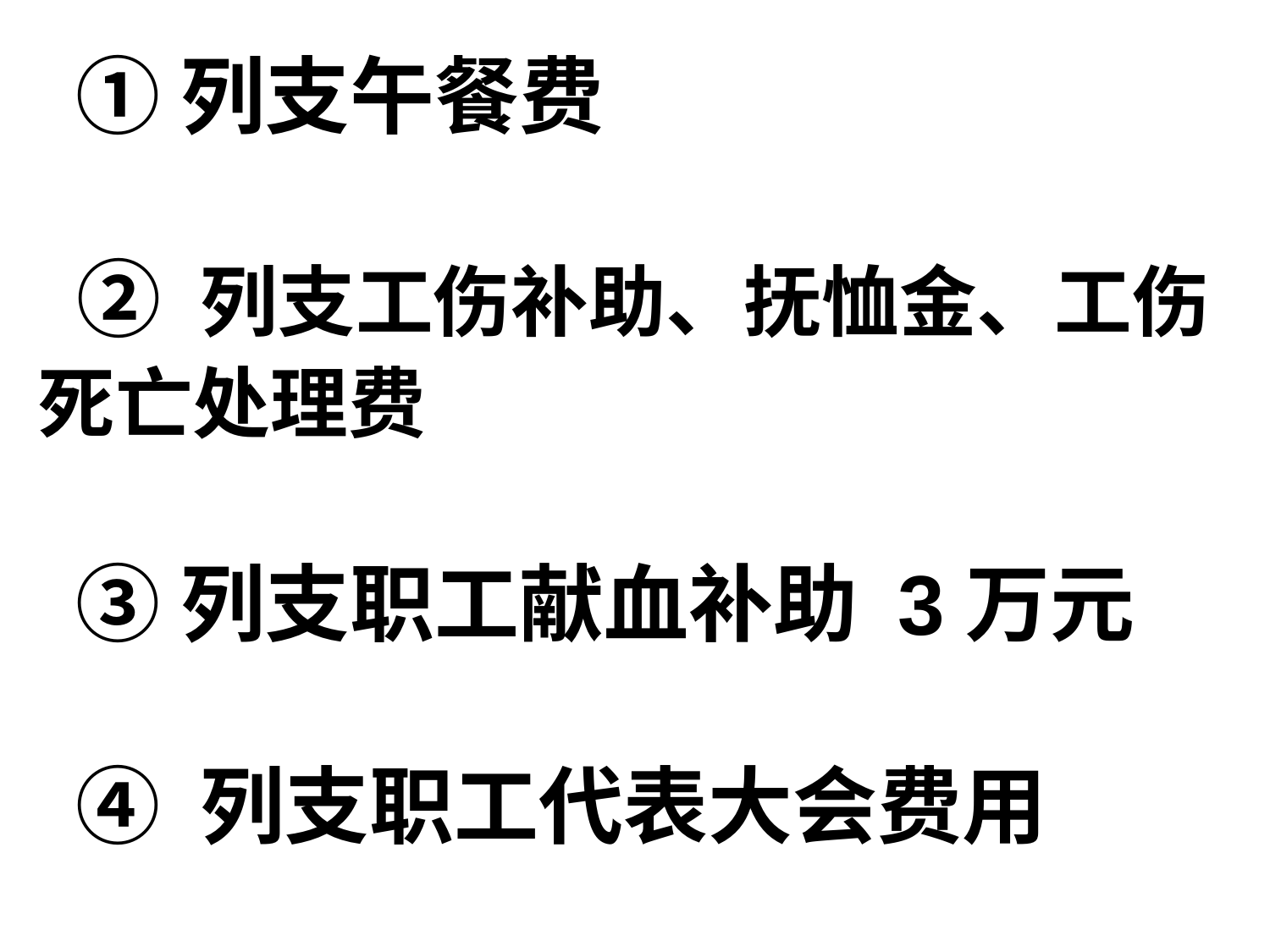

#

  ①列支午餐费

  ② 列支工伤补助、抚恤金、工伤死亡处理费

  ③列支职工献血补助 3万元

  ④ 列支职工代表大会费用